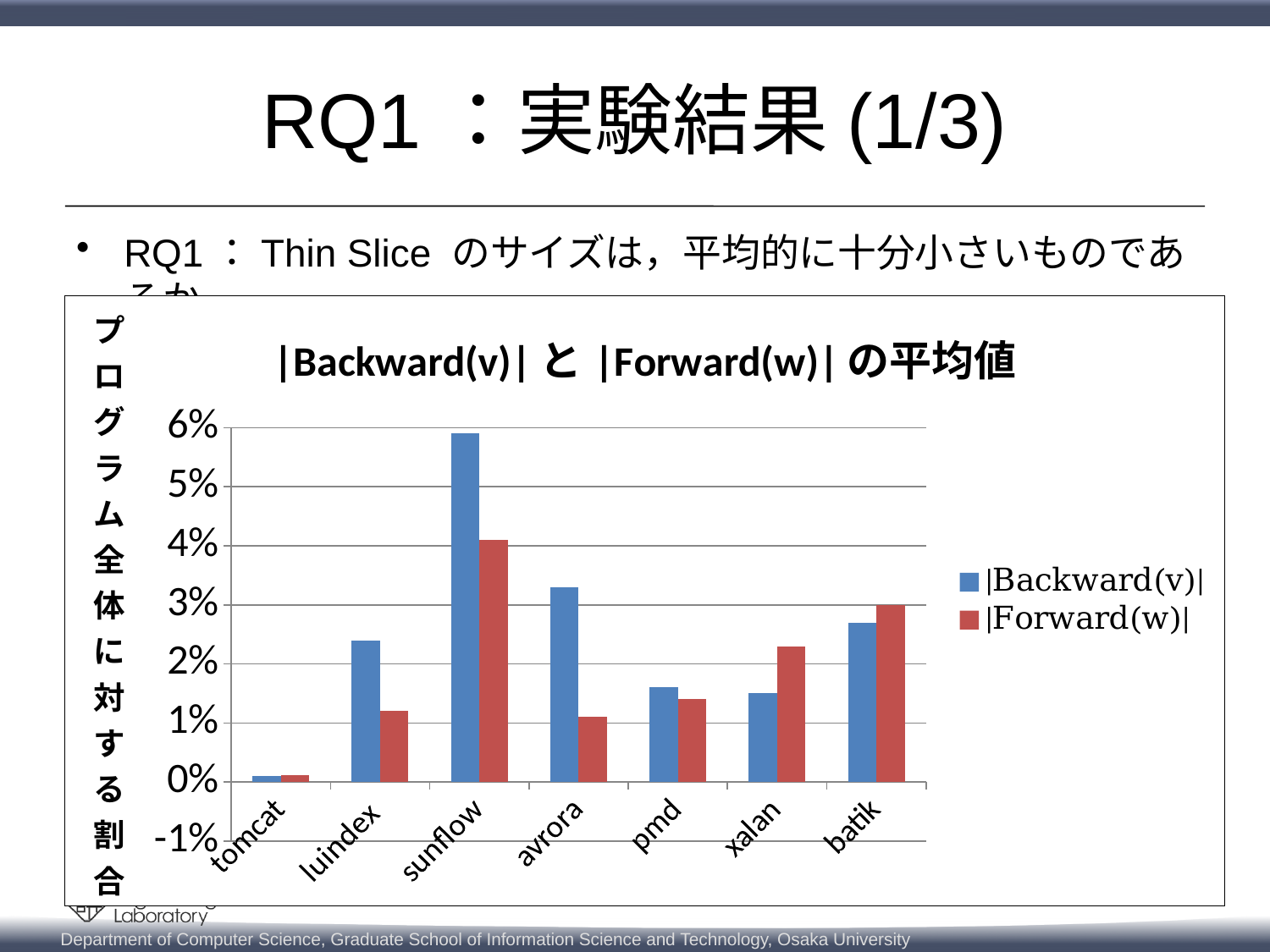

# RQ1：実験結果(1/3)
RQ1：Thin Slice のサイズは，平均的に十分小さいものであるか

### Chart: |Backward(v)|と|Forward(w)|の平均値

| Category | |Backward(v)| | |Forward(w)| |
|---|---|---|
| tomcat | 0.001 | 0.0011 |
| luindex  | 0.024 | 0.012 |
| sunflow | 0.059000000000000004 | 0.040999999999999995 |
| avrora | 0.033 | 0.011000000000000001 |
| pmd | 0.016 | 0.013999999999999999 |
| xalan | 0.015 | 0.023 |
| batik | 0.027000000000000003 | 0.03 |
27